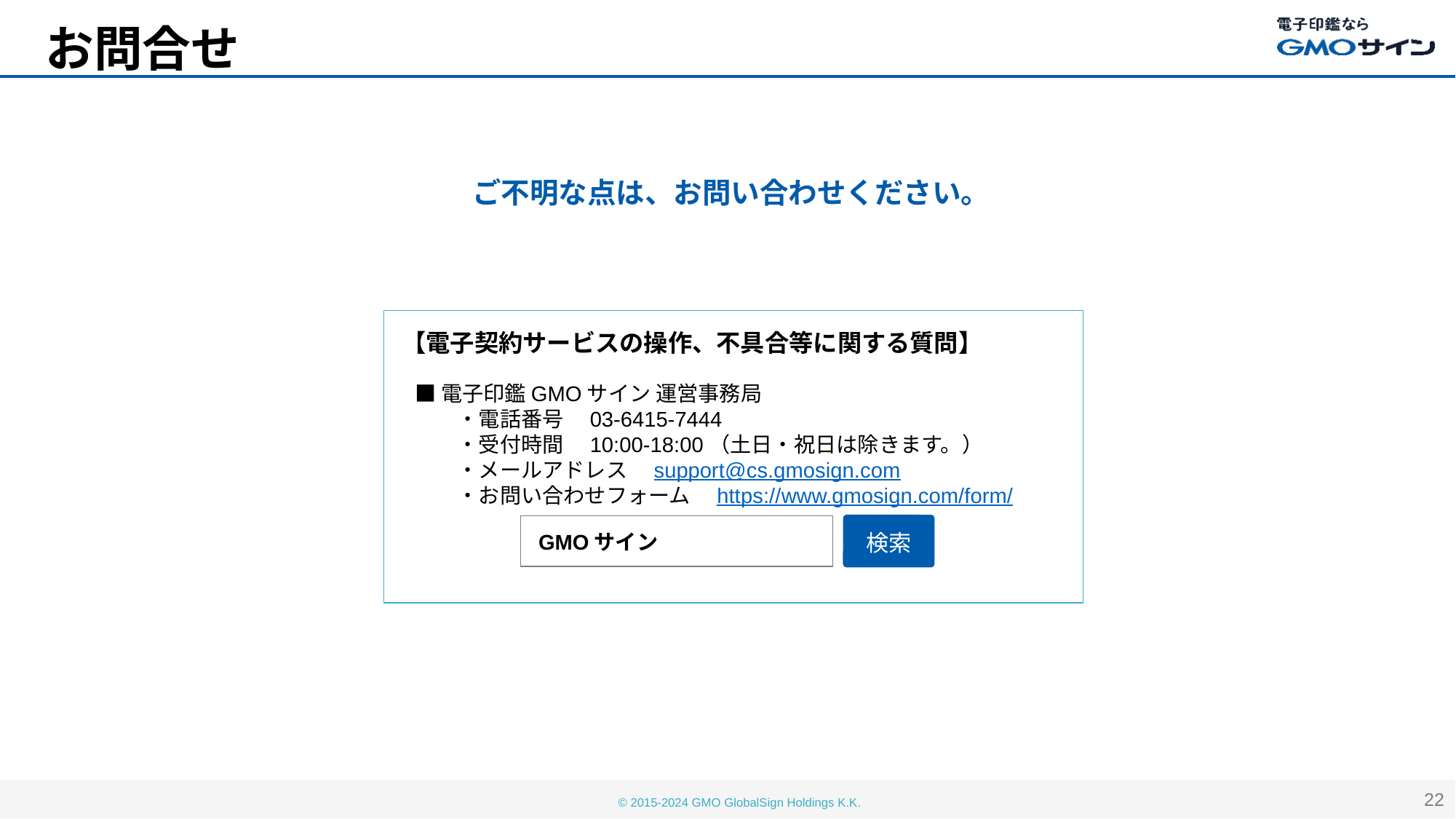

# お問合せ
ご不明な点は、お問い合わせください。

【電子契約サービスの操作、不具合等に関する質問】
■電子印鑑GMOサイン 運営事務局
　　・電話番号　03-6415-7444
　　・受付時間　10:00-18:00（土日・祝日は除きます。）
　　・メールアドレス　support@cs.gmosign.com
　　・お問い合わせフォーム　https://www.gmosign.com/form/

GMOサイン
検索
22